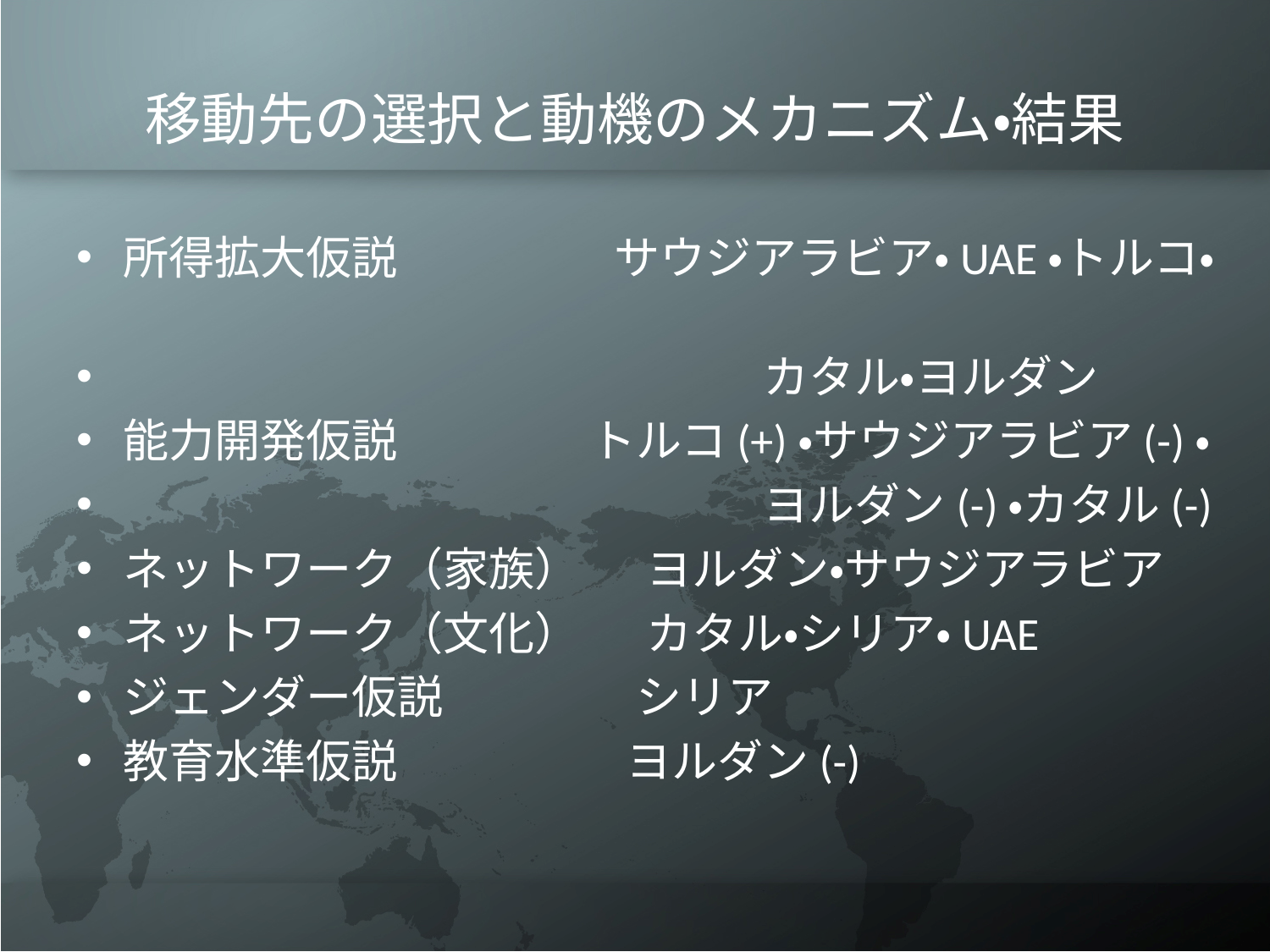

# 移動先の選択と動機のメカニズム・結果
所得拡大仮説	　　　サウジアラビア・UAE・トルコ・
　　　　　　　　　　　　　　カタル・ヨルダン
能力開発仮説　　　　 トルコ(+)・サウジアラビア(-)・
　　　　　　　　　　　　　　ヨルダン(-)・カタル(-)
ネットワーク（家族）　  ヨルダン・サウジアラビア
ネットワーク（文化）　  カタル・シリア・UAE
ジェンダー仮説　　　　 シリア
教育水準仮説　　　　　ヨルダン(-)